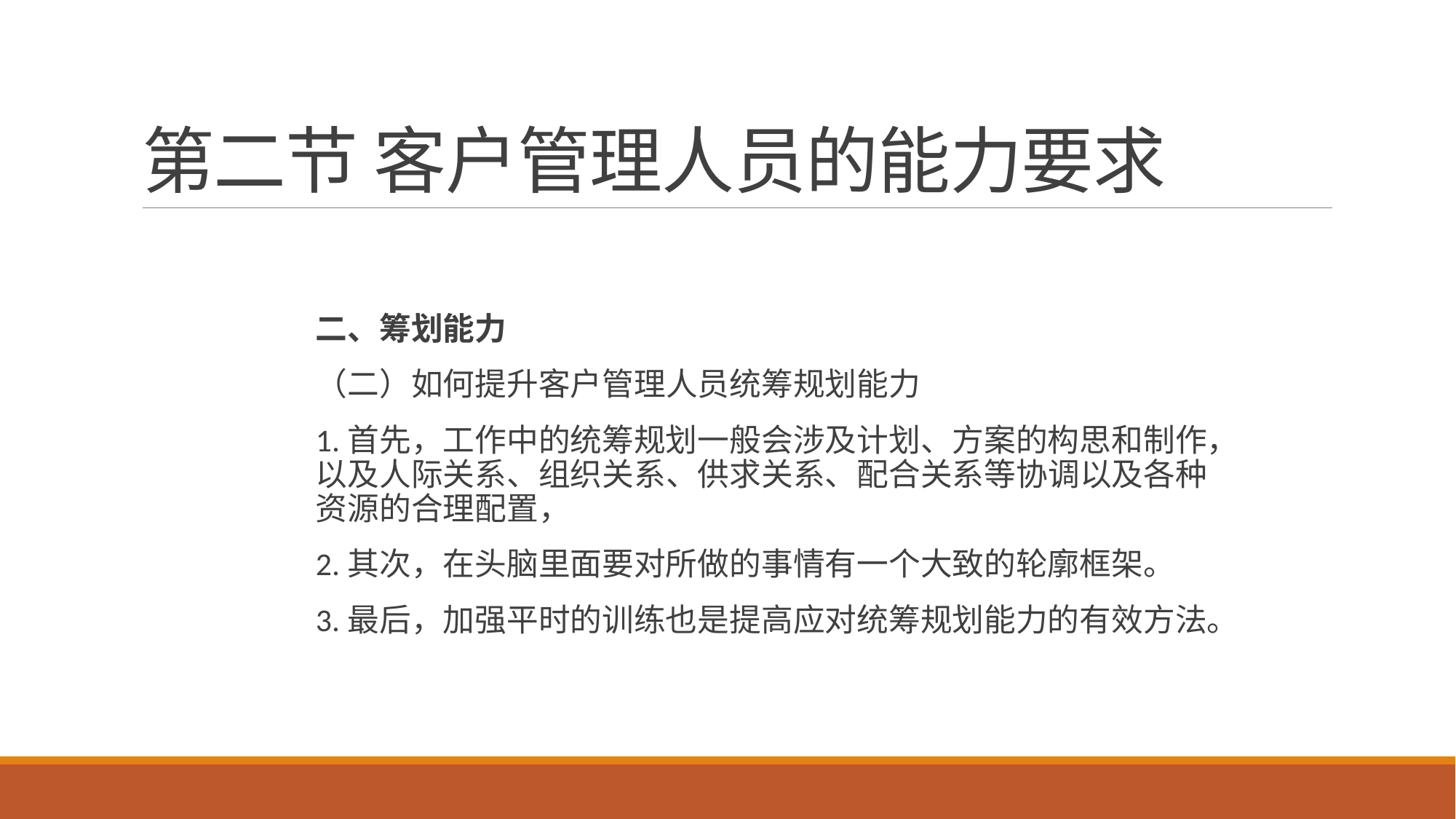

# 第二节 客户管理人员的能力要求
二、筹划能力
（二）如何提升客户管理人员统筹规划能力
1.首先，工作中的统筹规划一般会涉及计划、方案的构思和制作，以及人际关系、组织关系、供求关系、配合关系等协调以及各种资源的合理配置，
2.其次，在头脑里面要对所做的事情有一个大致的轮廓框架。
3.最后，加强平时的训练也是提高应对统筹规划能力的有效方法。